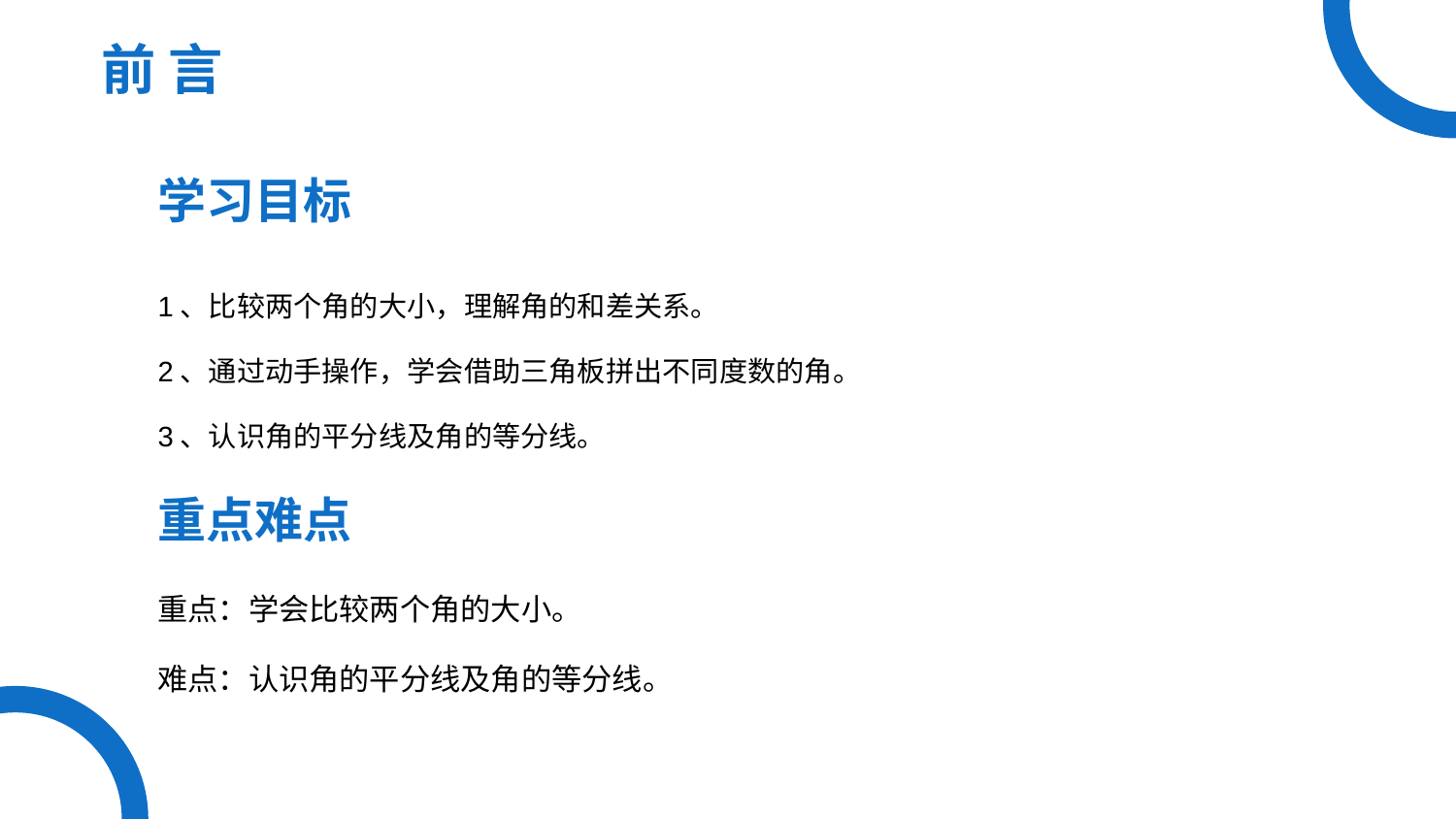

前 言
学习目标
1、比较两个角的大小，理解角的和差关系。
2、通过动手操作，学会借助三角板拼出不同度数的角。
3、认识角的平分线及角的等分线。
重点难点
重点：学会比较两个角的大小。
难点：认识角的平分线及角的等分线。